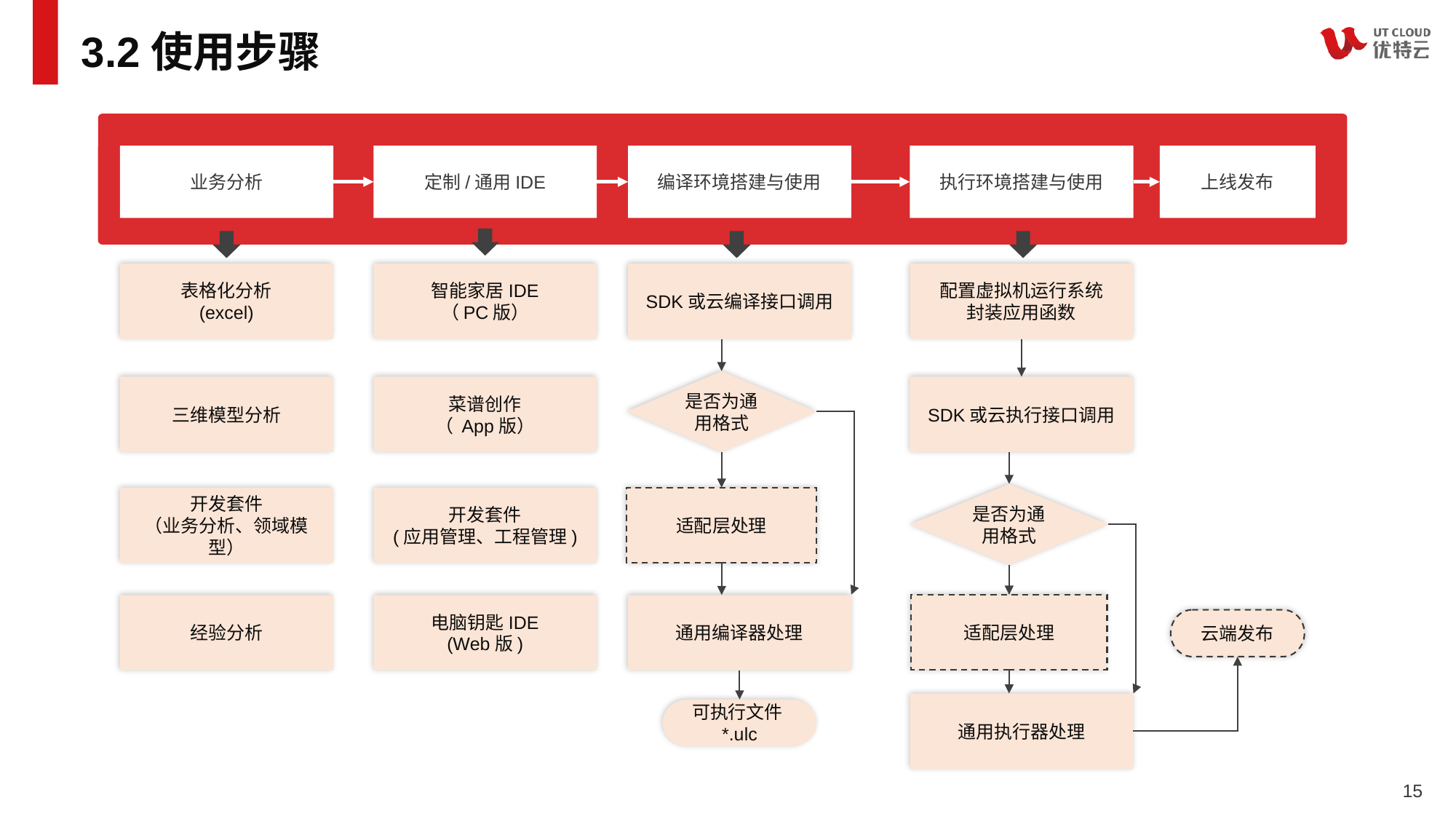

# 3.2使用步骤

业务分析
定制/通用IDE
编译环境搭建与使用
执行环境搭建与使用
上线发布

表格化分析
(excel)
智能家居IDE
（PC版）
SDK或云编译接口调用
配置虚拟机运行系统
封装应用函数
是否为通用格式
三维模型分析
菜谱创作
（ App版）
SDK或云执行接口调用
是否为通用格式
开发套件
（业务分析、领域模型）
开发套件
(应用管理、工程管理)
适配层处理
适配层处理
经验分析
电脑钥匙IDE
(Web版)
通用编译器处理
云端发布
通用执行器处理
可执行文件*.ulc
15